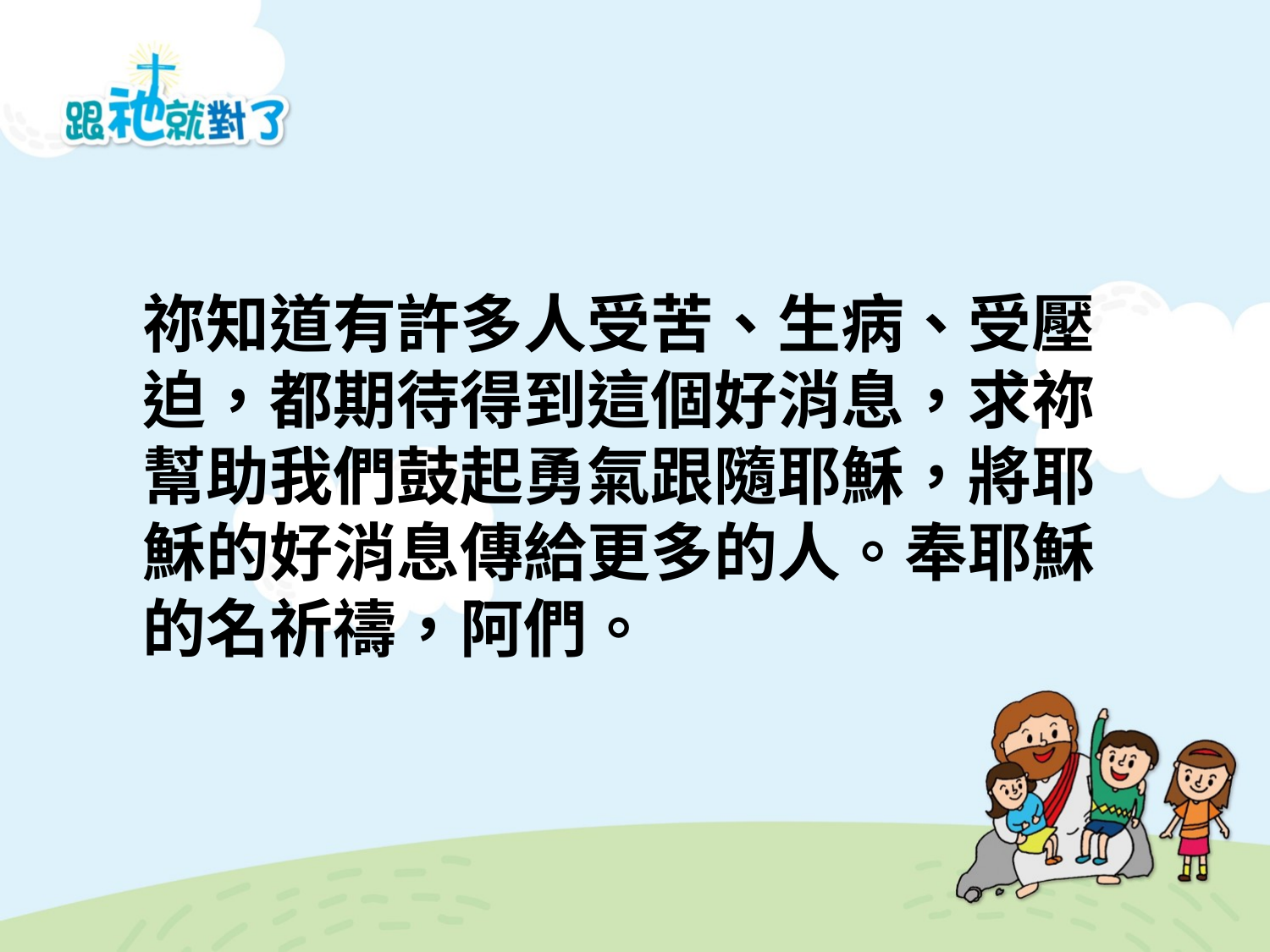

祢知道有許多人受苦、生病、受壓迫，都期待得到這個好消息，求祢幫助我們鼓起勇氣跟隨耶穌，將耶穌的好消息傳給更多的人。奉耶穌的名祈禱，阿們。